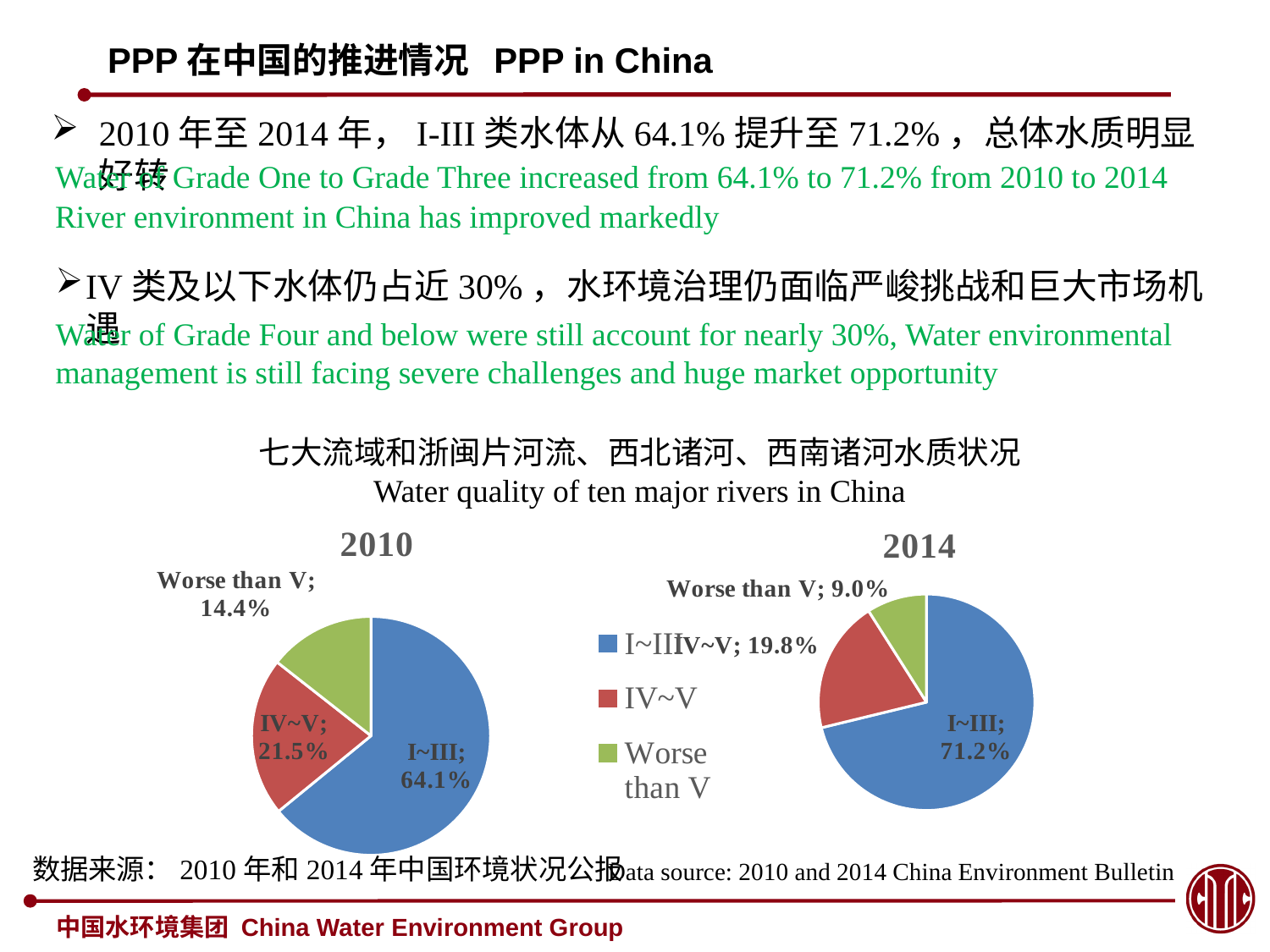

# PPP在中国的推进情况  PPP in China
2010年至2014年，I-III类水体从64.1%提升至71.2%，总体水质明显好转
Water of Grade One to Grade Three increased from 64.1% to 71.2% from 2010 to 2014
River environment in China has improved markedly
IV类及以下水体仍占近30%，水环境治理仍面临严峻挑战和巨大市场机遇
Water of Grade Four and below were still account for nearly 30%, Water environmental management is still facing severe challenges and huge market opportunity
七大流域和浙闽片河流、西北诸河、西南诸河水质状况
Water quality of ten major rivers in China

### Chart: 2014

| Category | 2014 |
|---|---|
| I~III | 0.7120000000000006 |
| IV~V | 0.198 |
| Worse than V | 0.09000000000000002 |

### Chart: 2010

| Category | 2010 |
|---|---|
| I~III | 0.6410000000000012 |
| IV~V | 0.21500000000000027 |
| Worse than V | 0.14400000000000004 |
数据来源：2010年和2014年中国环境状况公报
Data source: 2010 and 2014 China Environment Bulletin